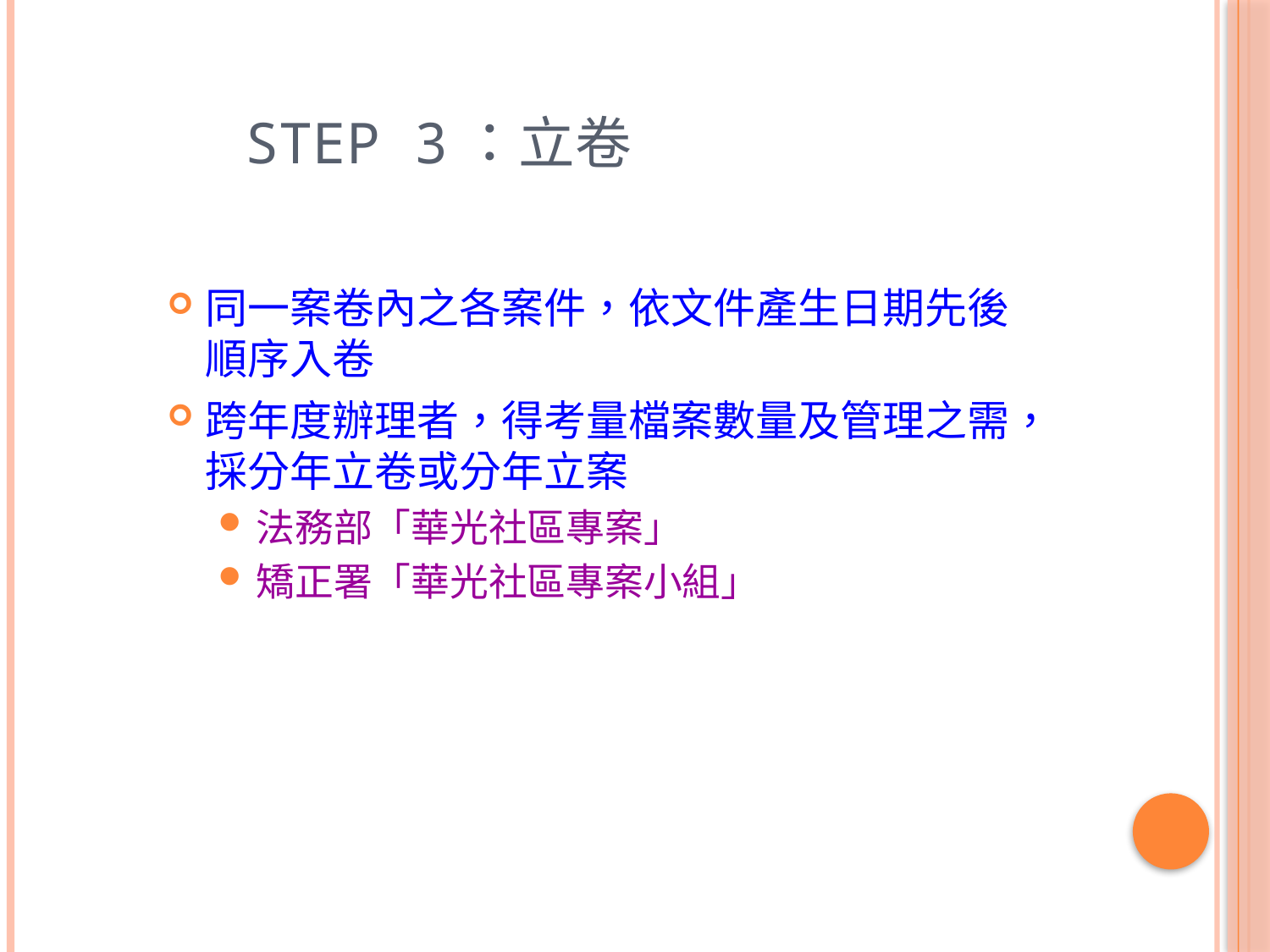

# Step 3：立卷
同一案卷內之各案件，依文件產生日期先後順序入卷
跨年度辦理者，得考量檔案數量及管理之需，採分年立卷或分年立案
法務部「華光社區專案」
矯正署「華光社區專案小組」